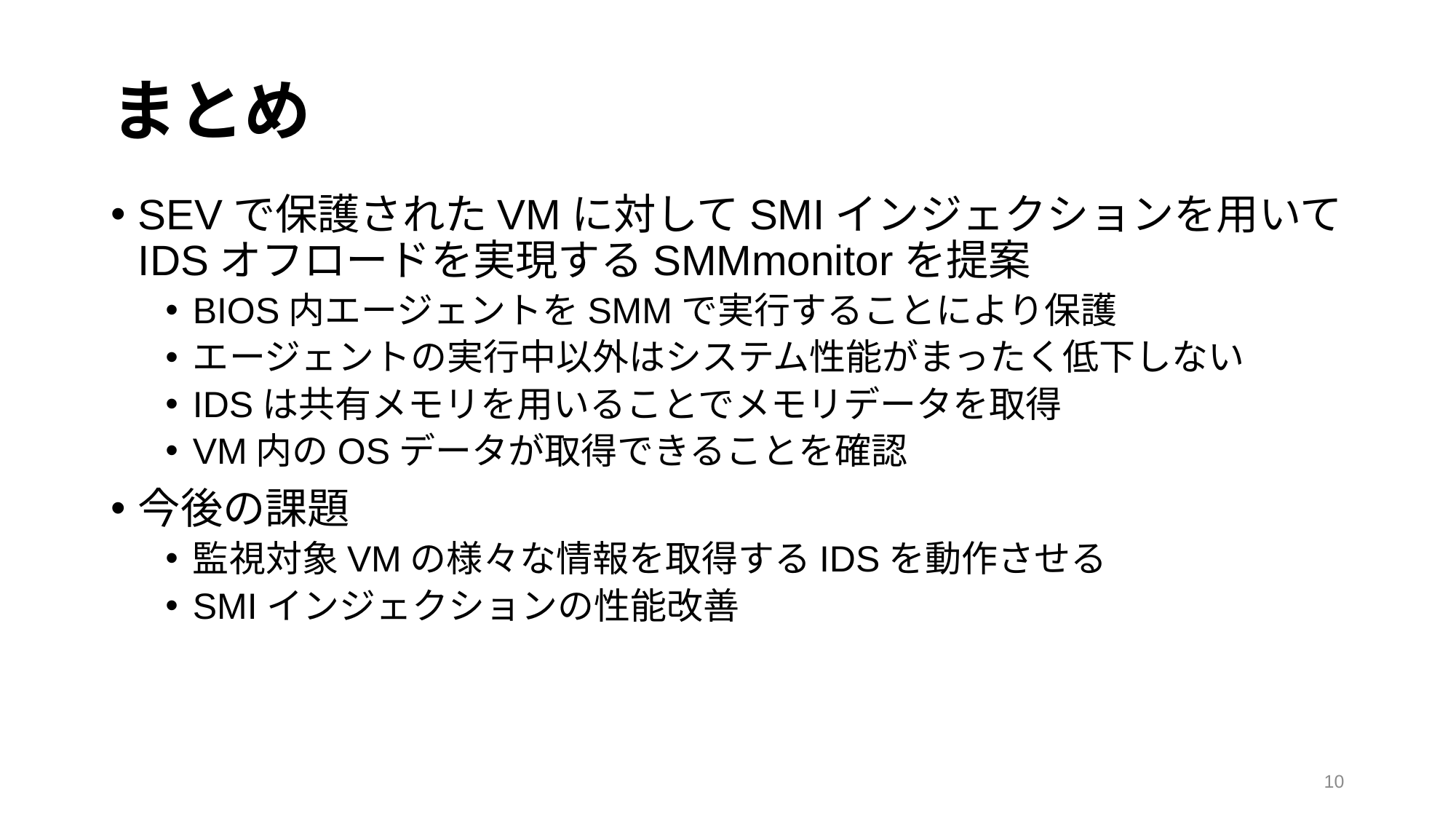

# まとめ
SEVで保護されたVMに対してSMIインジェクションを用いてIDSオフロードを実現するSMMmonitorを提案
BIOS内エージェントをSMMで実行することにより保護
エージェントの実行中以外はシステム性能がまったく低下しない
IDSは共有メモリを用いることでメモリデータを取得
VM内のOSデータが取得できることを確認
今後の課題
監視対象VMの様々な情報を取得するIDSを動作させる
SMIインジェクションの性能改善
10